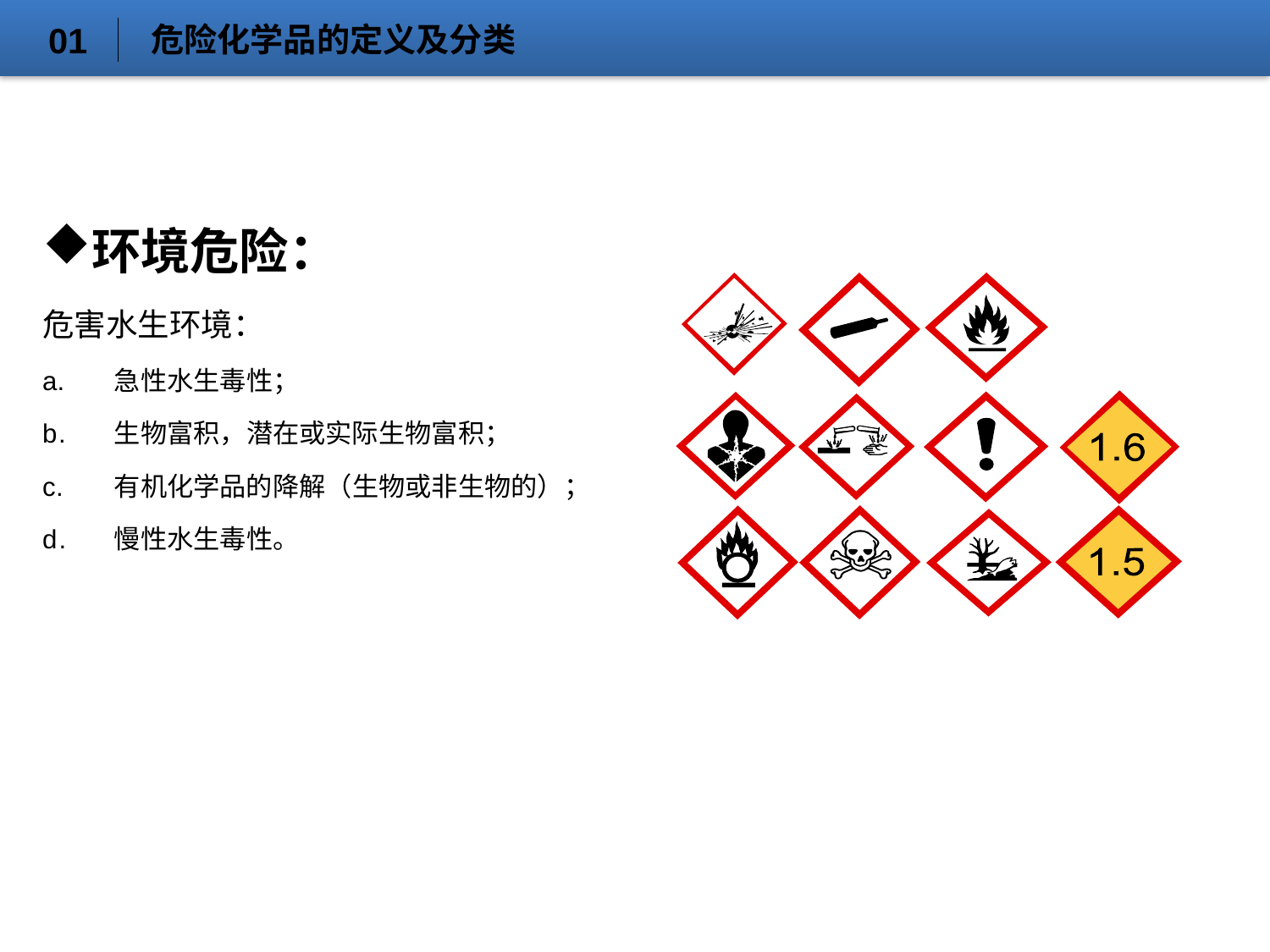

危险化学品的定义及分类
01
环境危险：
危害水生环境：
   急性水生毒性；
   生物富积，潜在或实际生物富积；
   有机化学品的降解（生物或非生物的）；
   慢性水生毒性。